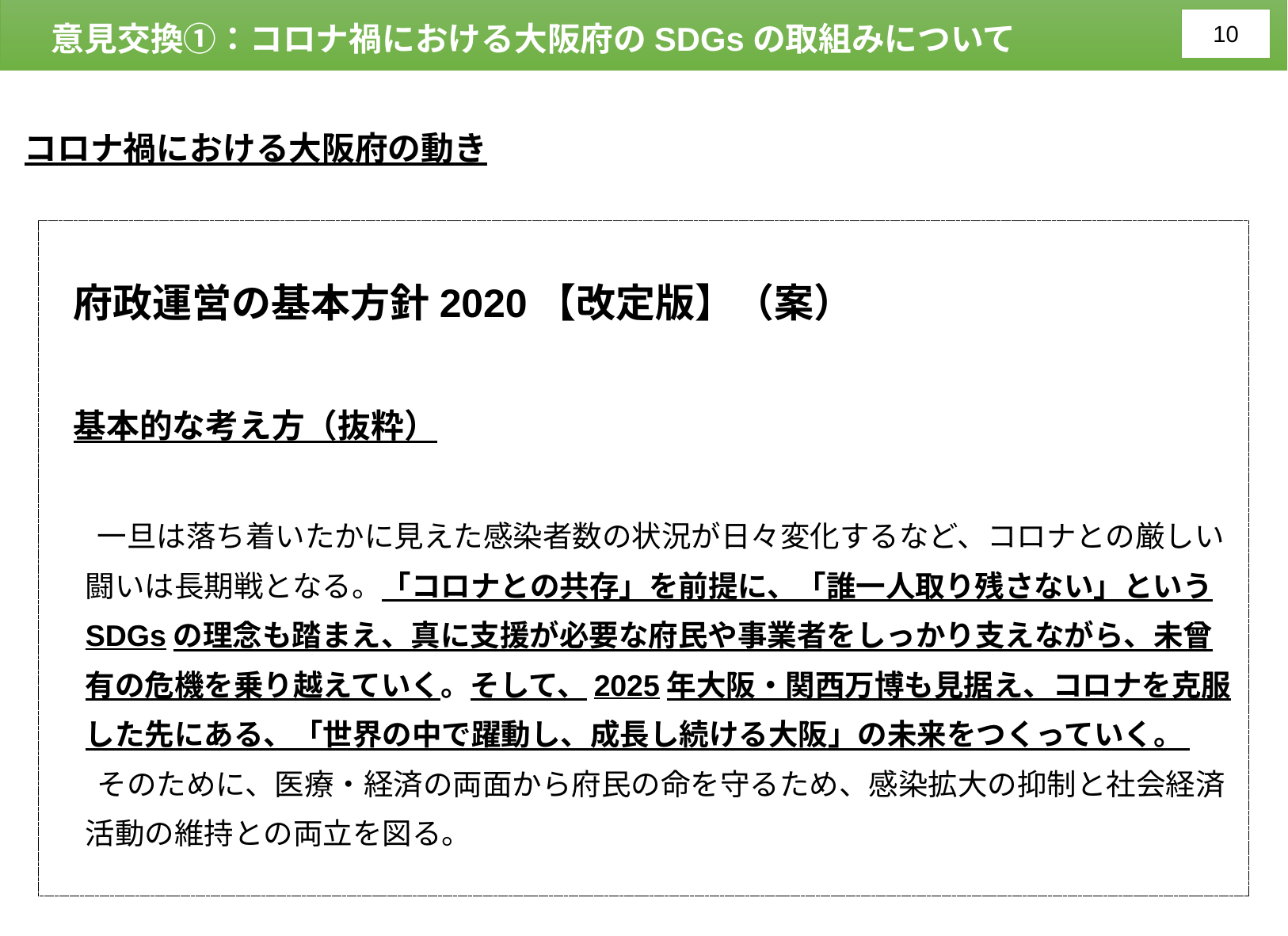

意見交換①：コロナ禍における大阪府のSDGsの取組みについて
コロナ禍における大阪府の動き

府政運営の基本方針2020【改定版】（案）

基本的な考え方（抜粋）

一旦は落ち着いたかに見えた感染者数の状況が日々変化するなど、コロナとの厳しい闘いは長期戦となる。「コロナとの共存」を前提に、「誰一人取り残さない」というSDGsの理念も踏まえ、真に支援が必要な府民や事業者をしっかり支えながら、未曾有の危機を乗り越えていく。そして、2025年大阪・関西万博も見据え、コロナを克服した先にある、「世界の中で躍動し、成長し続ける大阪」の未来をつくっていく。
そのために、医療・経済の両面から府民の命を守るため、感染拡大の抑制と社会経済活動の維持との両立を図る。